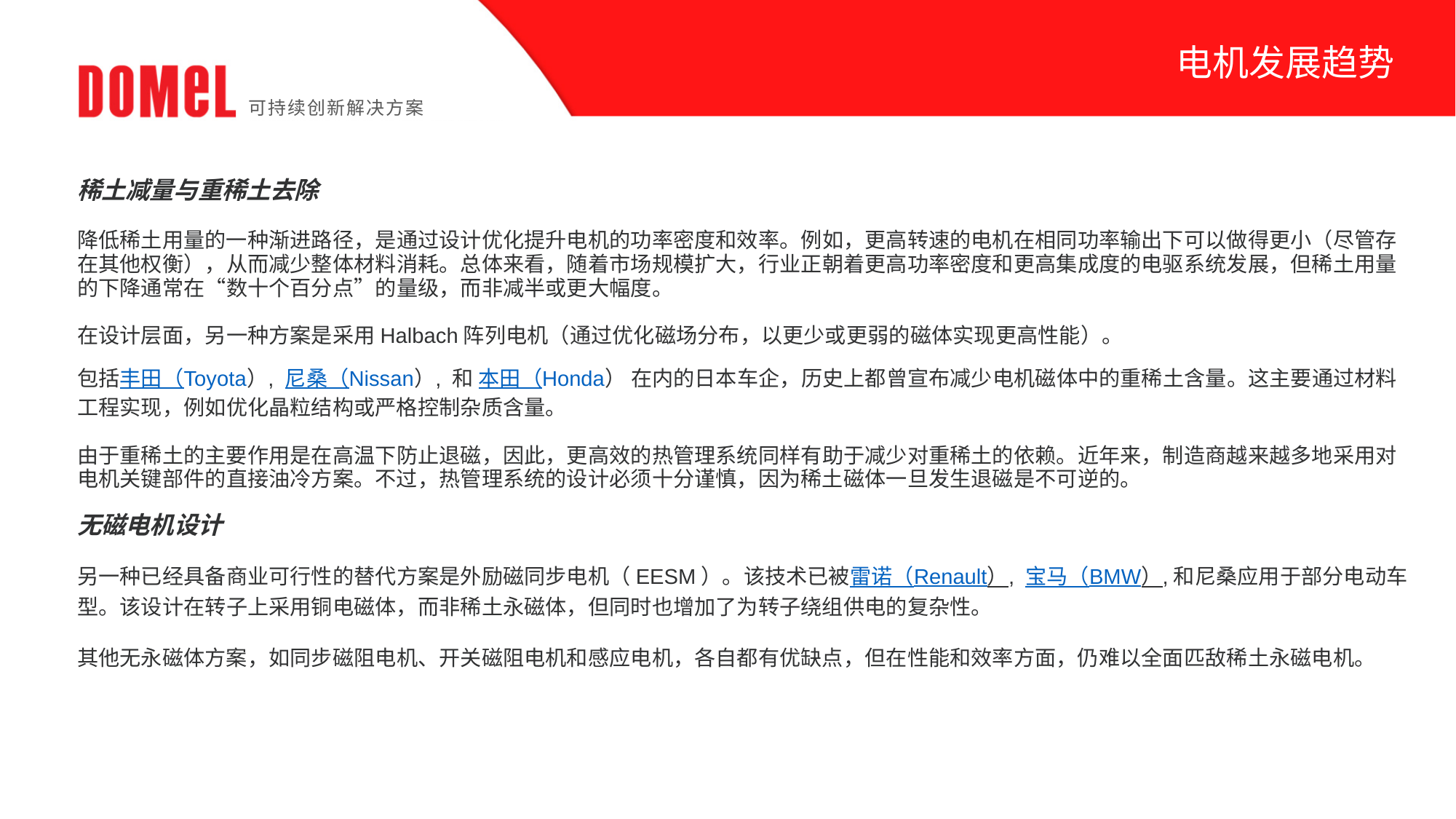

电机发展趋势
可持续创新解决方案

稀土减量与重稀土去除

降低稀土用量的一种渐进路径，是通过设计优化提升电机的功率密度和效率。例如，更高转速的电机在相同功率输出下可以做得更小（尽管存在其他权衡），从而减少整体材料消耗。总体来看，随着市场规模扩大，行业正朝着更高功率密度和更高集成度的电驱系统发展，但稀土用量的下降通常在“数十个百分点”的量级，而非减半或更大幅度。

在设计层面，另一种方案是采用Halbach阵列电机（通过优化磁场分布，以更少或更弱的磁体实现更高性能）。

包括丰田（Toyota）, 尼桑（Nissan）, 和 本田（Honda） 在内的日本车企，历史上都曾宣布减少电机磁体中的重稀土含量。这主要通过材料工程实现，例如优化晶粒结构或严格控制杂质含量。

由于重稀土的主要作用是在高温下防止退磁，因此，更高效的热管理系统同样有助于减少对重稀土的依赖。近年来，制造商越来越多地采用对电机关键部件的直接油冷方案。不过，热管理系统的设计必须十分谨慎，因为稀土磁体一旦发生退磁是不可逆的。

无磁电机设计

另一种已经具备商业可行性的替代方案是外励磁同步电机（EESM）。该技术已被雷诺（Renault）, 宝马（BMW）,和尼桑应用于部分电动车型。该设计在转子上采用铜电磁体，而非稀土永磁体，但同时也增加了为转子绕组供电的复杂性。

其他无永磁体方案，如同步磁阻电机、开关磁阻电机和感应电机，各自都有优缺点，但在性能和效率方面，仍难以全面匹敌稀土永磁电机。